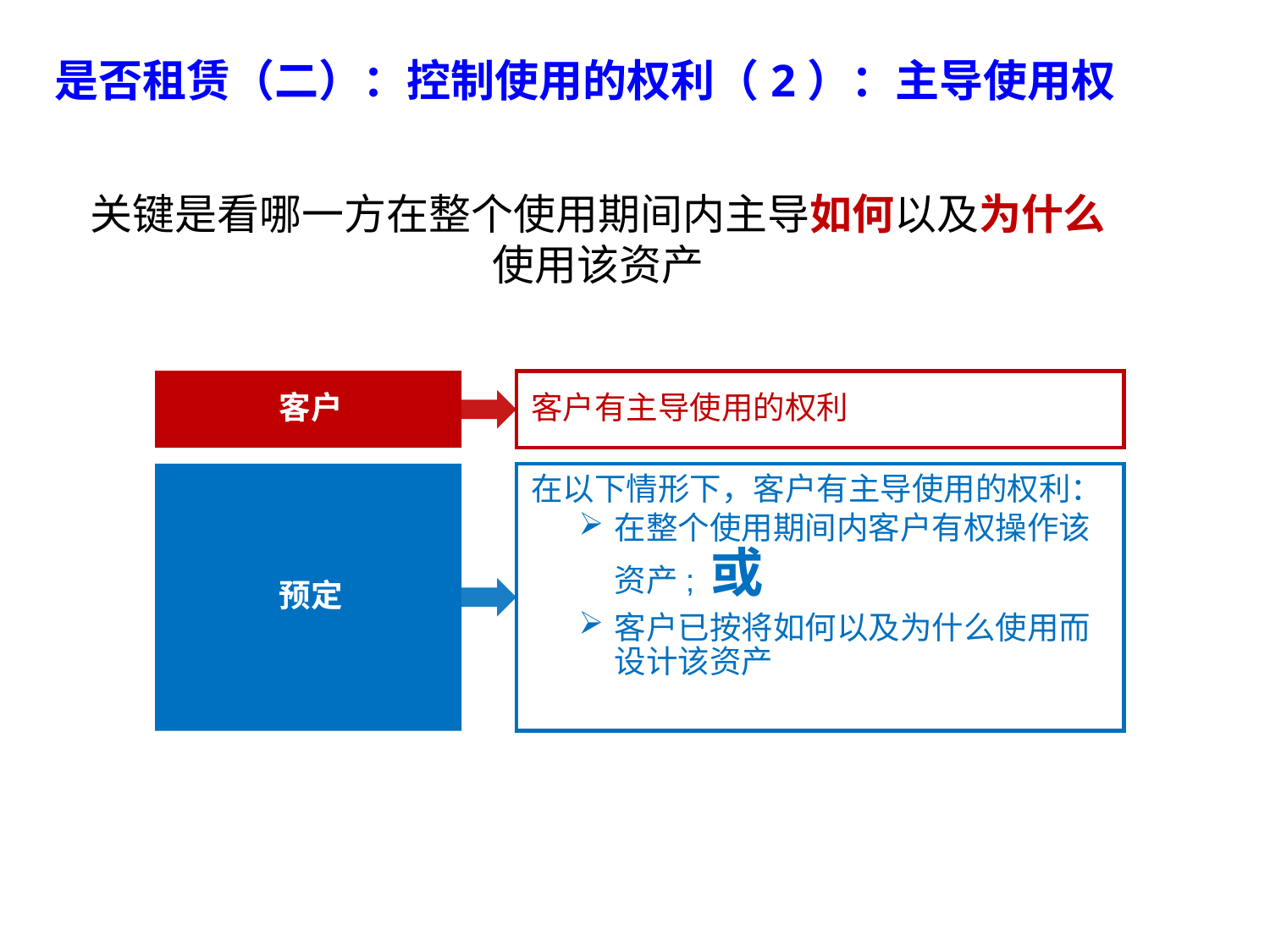

是否租赁（二）：控制使用的权利（2）：主导使用权
关键是看哪一方在整个使用期间内主导如何以及为什么使用该资产
客户
客户有主导使用的权利

预定
在以下情形下，客户有主导使用的权利：
在整个使用期间内客户有权操作该资产; 或
客户已按将如何以及为什么使用而设计该资产

18